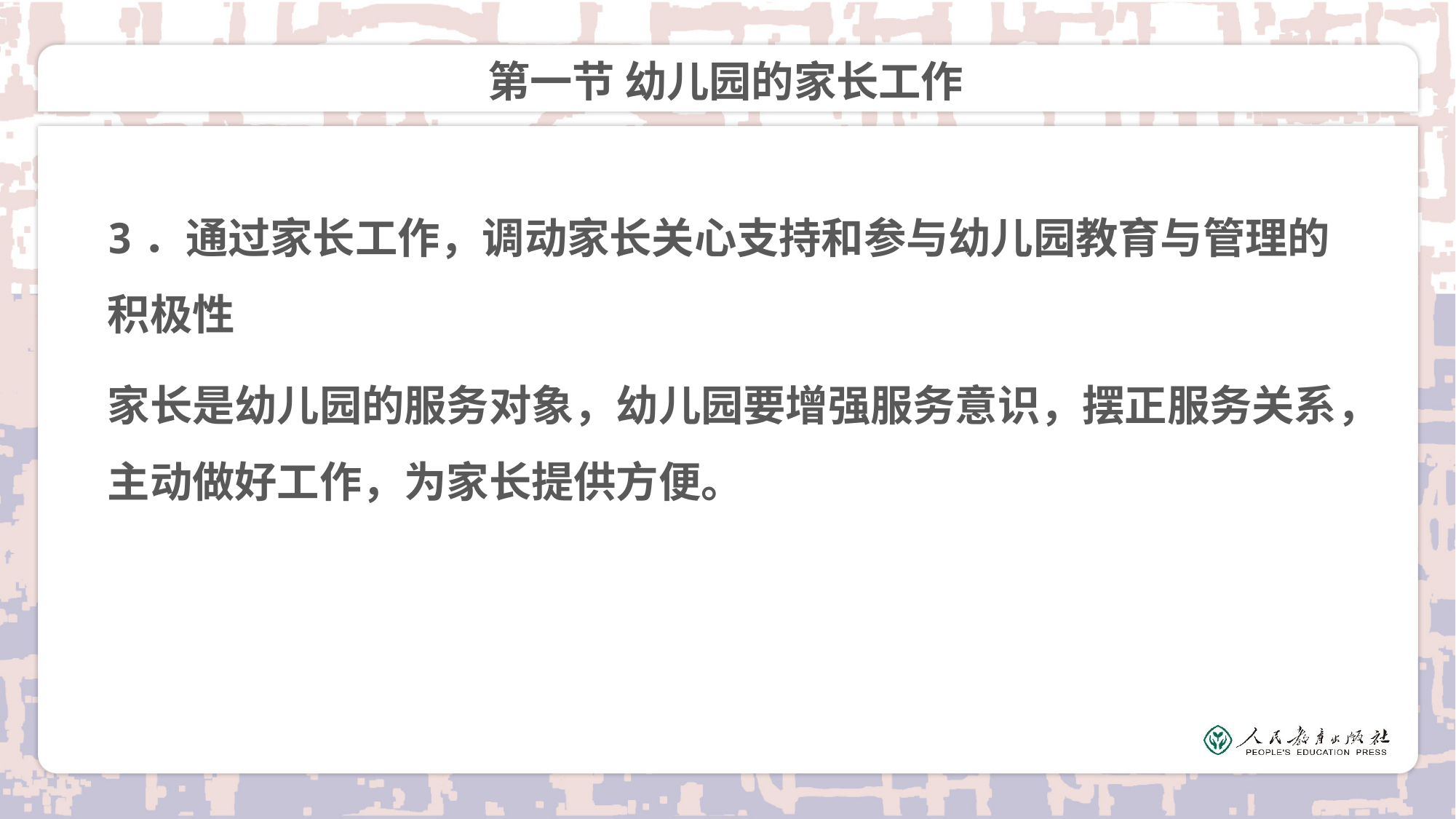

# 第一节 幼儿园的家长工作
3．通过家长工作，调动家长关心支持和参与幼儿园教育与管理的积极性
家长是幼儿园的服务对象，幼儿园要增强服务意识，摆正服务关系，主动做好工作，为家长提供方便。